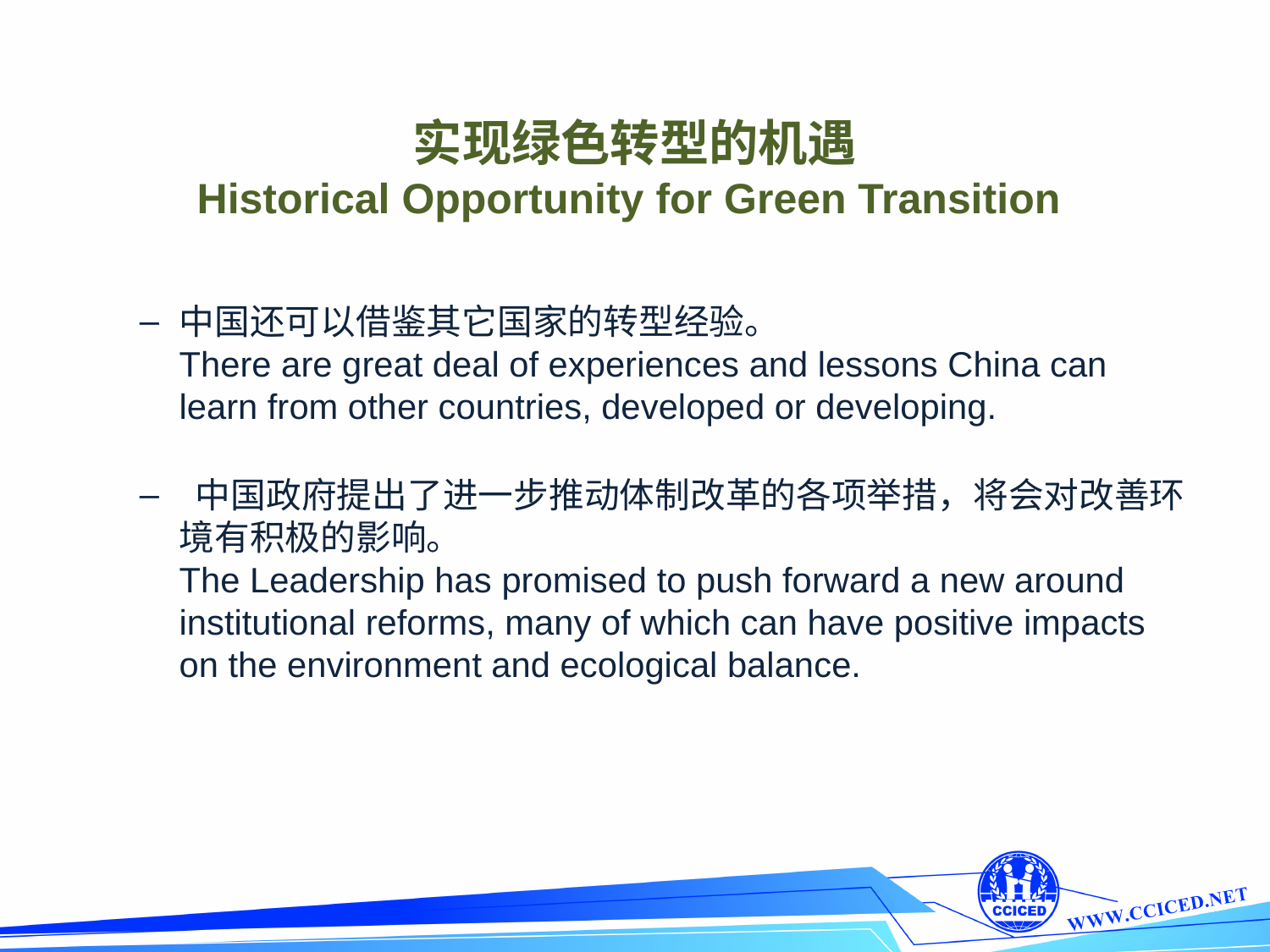

# 实现绿色转型的机遇 Historical Opportunity for Green Transition

中国还可以借鉴其它国家的转型经验。
There are great deal of experiences and lessons China can learn from other countries, developed or developing.

 中国政府提出了进一步推动体制改革的各项举措，将会对改善环境有积极的影响。
The Leadership has promised to push forward a new around institutional reforms, many of which can have positive impacts on the environment and ecological balance.